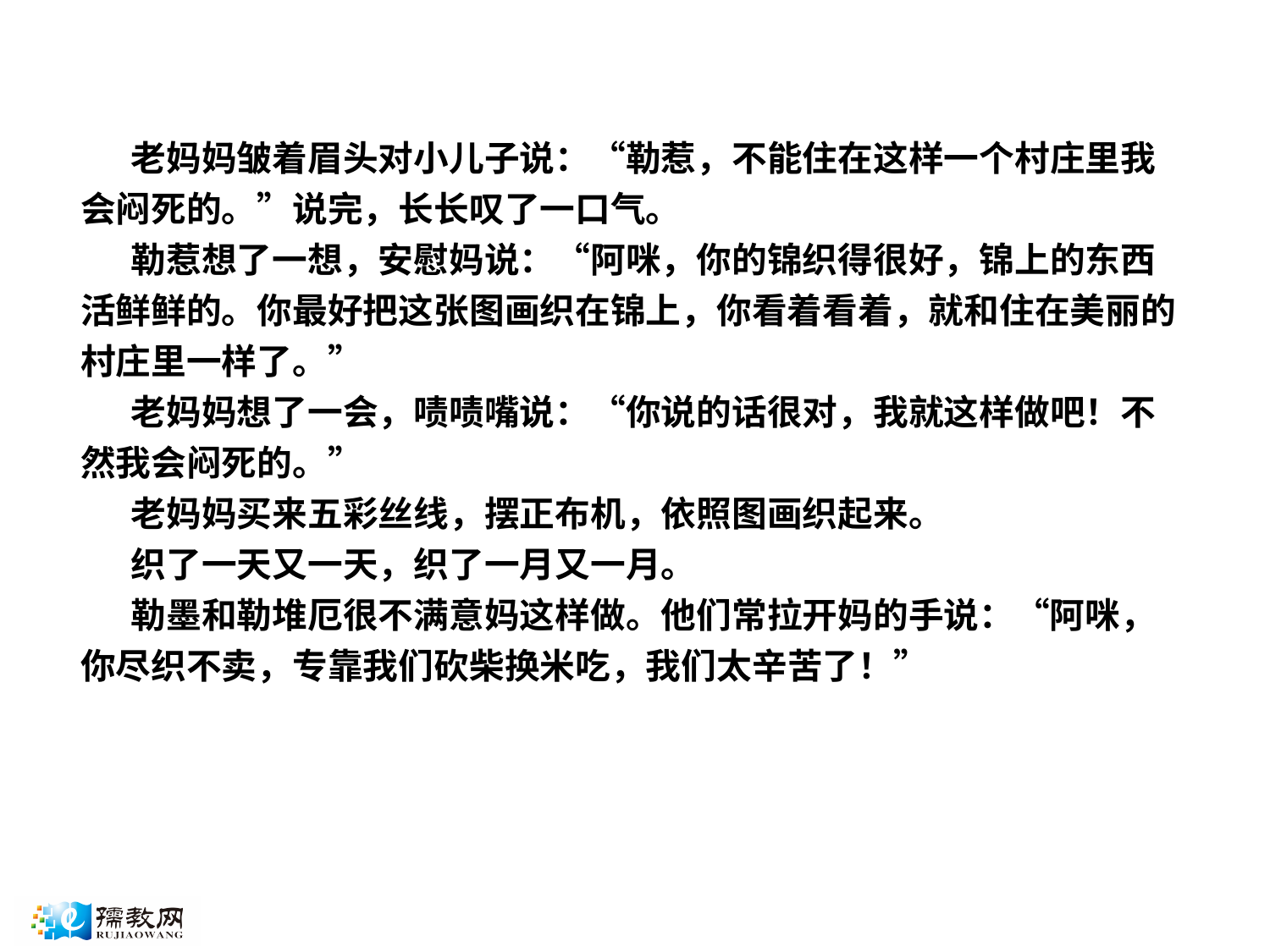

老妈妈皱着眉头对小儿子说：“勒惹，不能住在这样一个村庄里我会闷死的。”说完，长长叹了一口气。
勒惹想了一想，安慰妈说：“阿咪，你的锦织得很好，锦上的东西活鲜鲜的。你最好把这张图画织在锦上，你看着看着，就和住在美丽的村庄里一样了。”
老妈妈想了一会，啧啧嘴说：“你说的话很对，我就这样做吧！不然我会闷死的。”
老妈妈买来五彩丝线，摆正布机，依照图画织起来。
织了一天又一天，织了一月又一月。
勒墨和勒堆厄很不满意妈这样做。他们常拉开妈的手说：“阿咪，你尽织不卖，专靠我们砍柴换米吃，我们太辛苦了！”